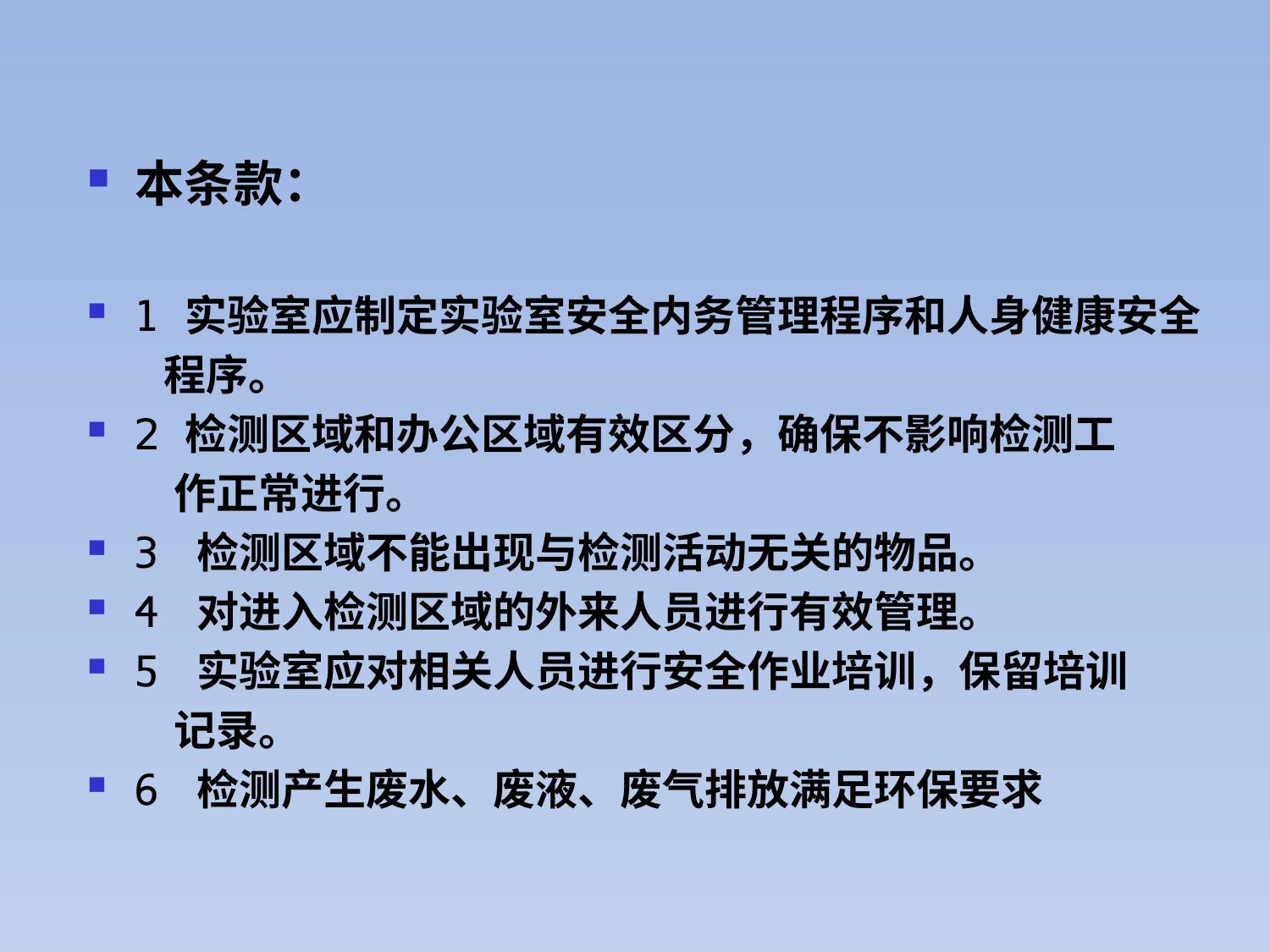

本条款：

1 实验室应制定实验室安全内务管理程序和人身健康安全
       程序。
2 检测区域和办公区域有效区分，确保不影响检测工
        作正常进行。
3  检测区域不能出现与检测活动无关的物品。
4  对进入检测区域的外来人员进行有效管理。
5  实验室应对相关人员进行安全作业培训，保留培训
        记录。
6  检测产生废水、废液、废气排放满足环保要求